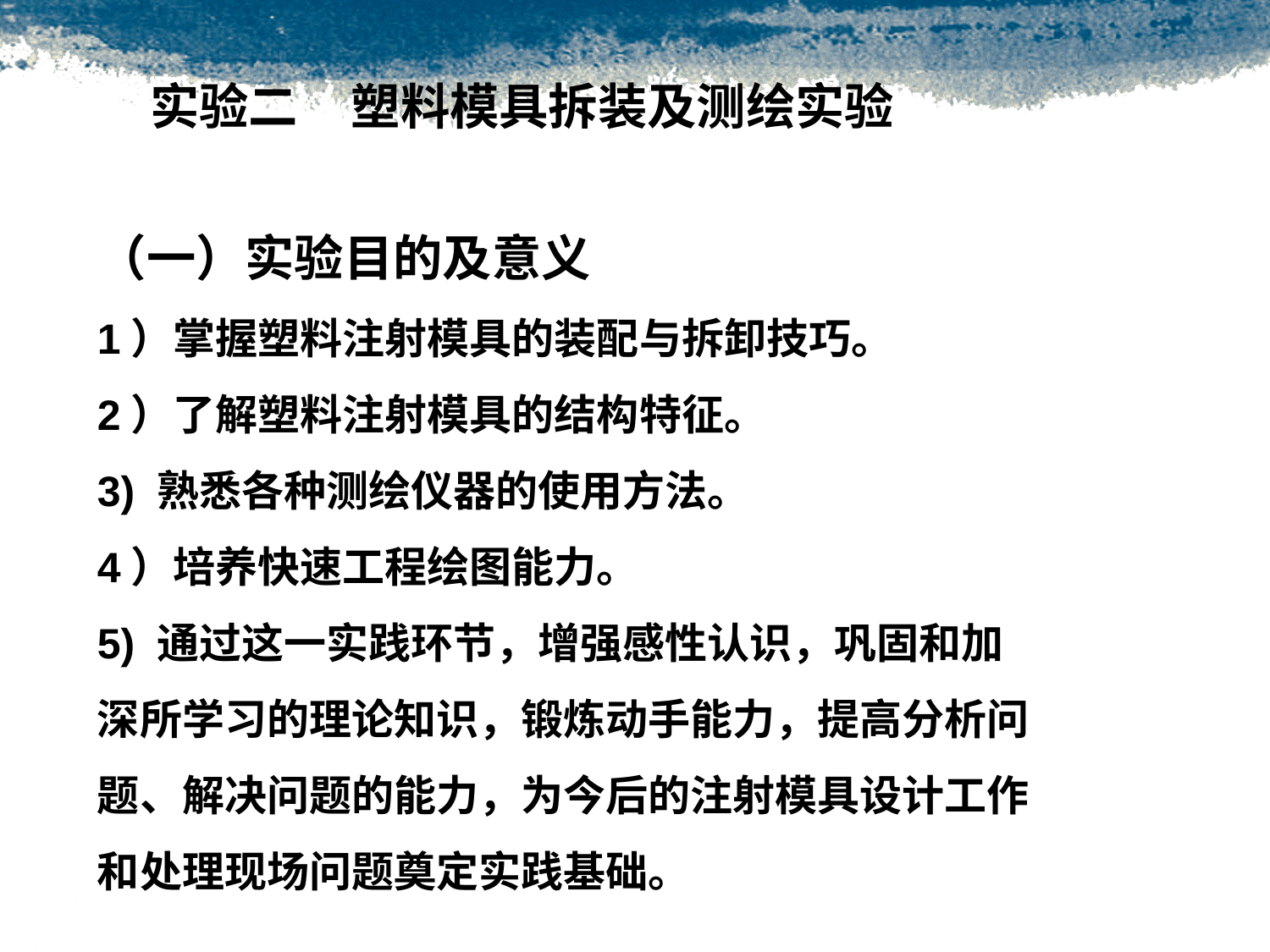

实验二	塑料模具拆装及测绘实验
（一）实验目的及意义
1）掌握塑料注射模具的装配与拆卸技巧。
2）了解塑料注射模具的结构特征。
3) 熟悉各种测绘仪器的使用方法。
4）培养快速工程绘图能力。
5) 通过这一实践环节，增强感性认识，巩固和加深所学习的理论知识，锻炼动手能力，提高分析问题、解决问题的能力，为今后的注射模具设计工作和处理现场问题奠定实践基础。